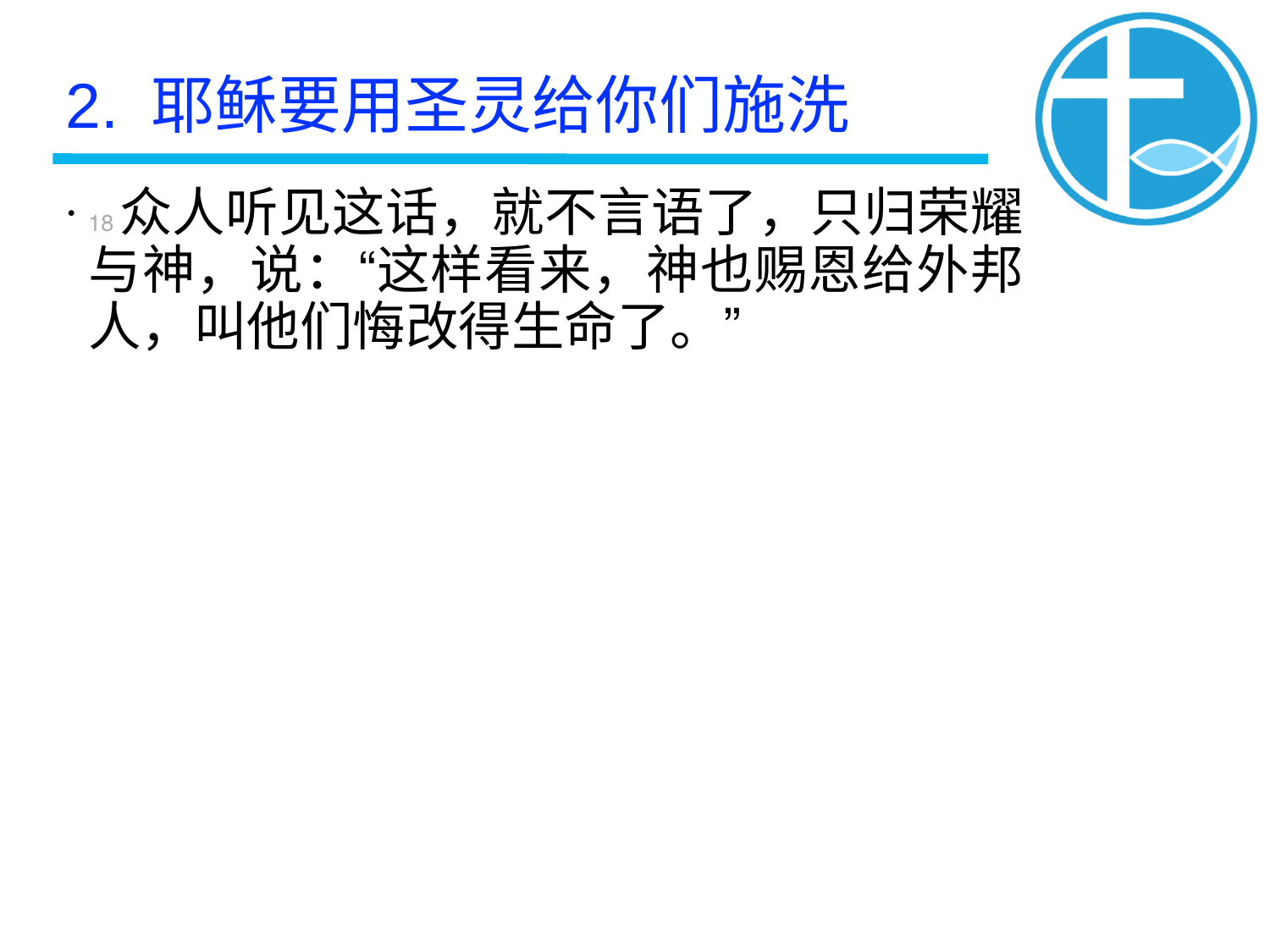

2. 耶稣要用圣灵给你们施洗
18众人听见这话，就不言语了，只归荣耀与神，说：“这样看来，神也赐恩给外邦人，叫他们悔改得生命了。”